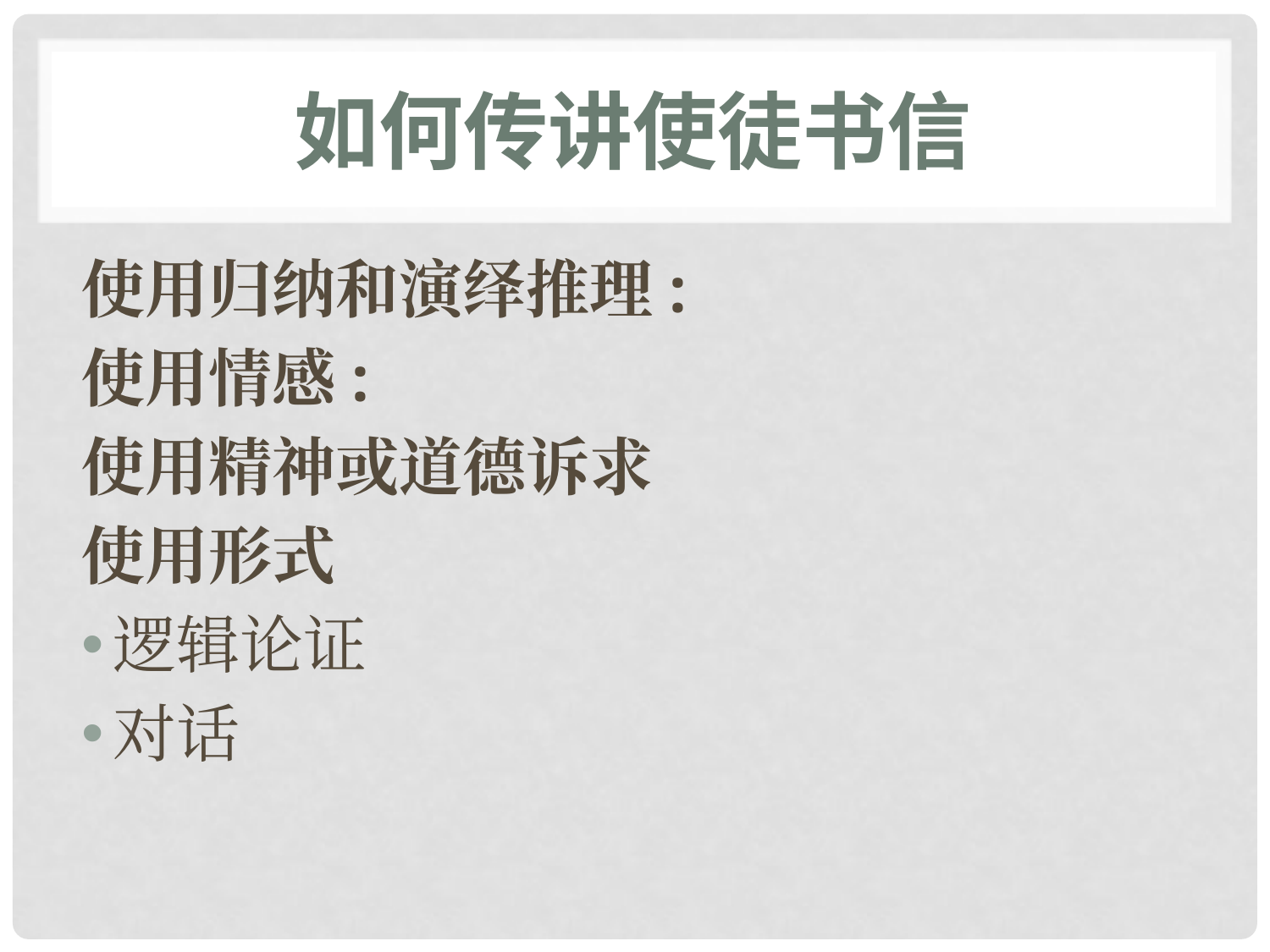

# 如何传讲使徒书信
使用归纳和演绎推理:
使用情感:
使用精神或道德诉求
使用形式
逻辑论证
对话